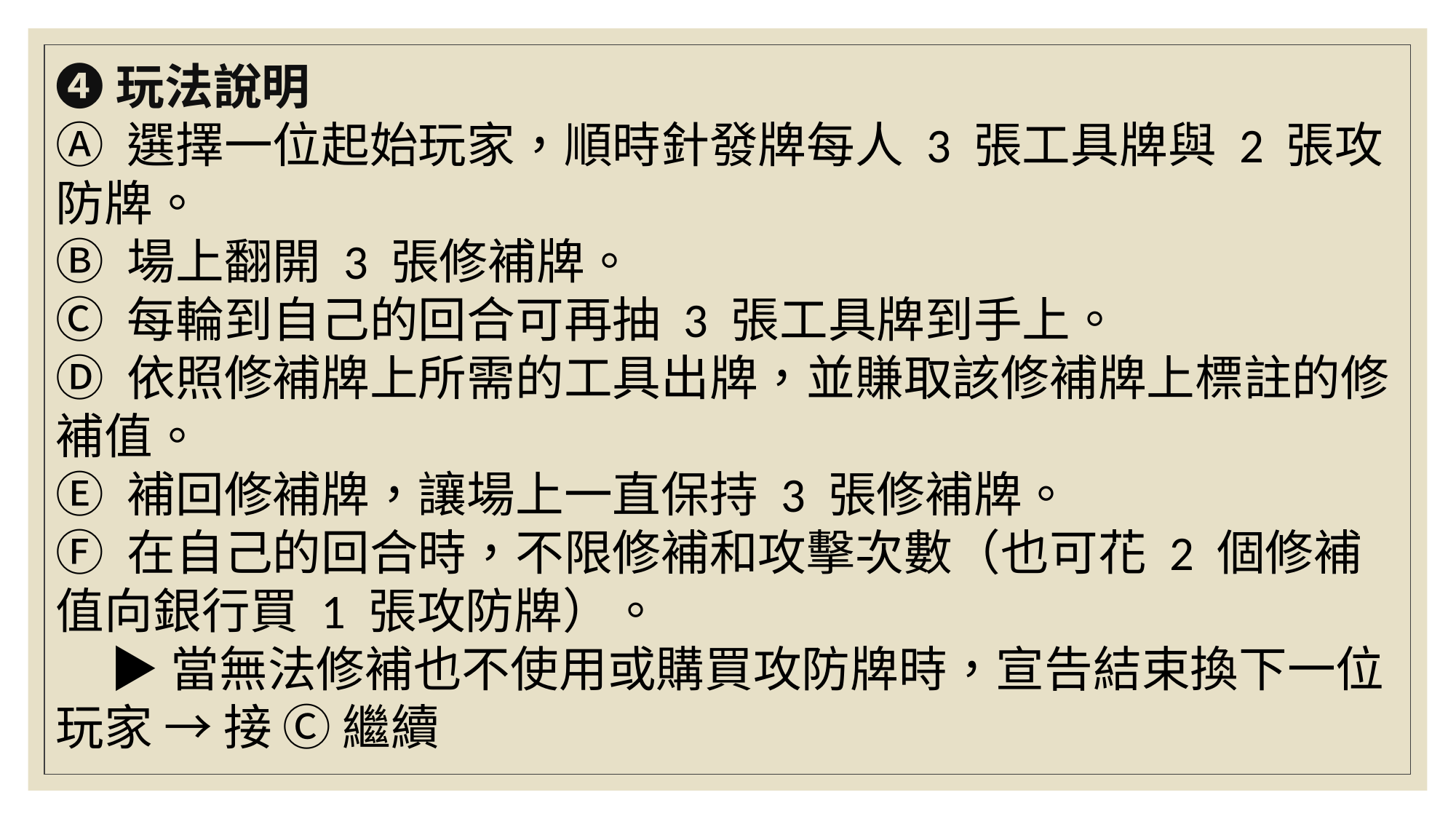

❹玩法說明
Ⓐ 選擇一位起始玩家，順時針發牌每人 3 張工具牌與 2 張攻防牌。
Ⓑ 場上翻開 3 張修補牌。
Ⓒ 每輪到自己的回合可再抽 3 張工具牌到手上。
Ⓓ 依照修補牌上所需的工具出牌，並賺取該修補牌上標註的修補值。
Ⓔ 補回修補牌，讓場上一直保持 3 張修補牌。
Ⓕ 在自己的回合時，不限修補和攻擊次數（也可花 2 個修補值向銀行買 1 張攻防牌）。
     ▶當無法修補也不使用或購買攻防牌時，宣告結束換下一位玩家 → 接 Ⓒ 繼續